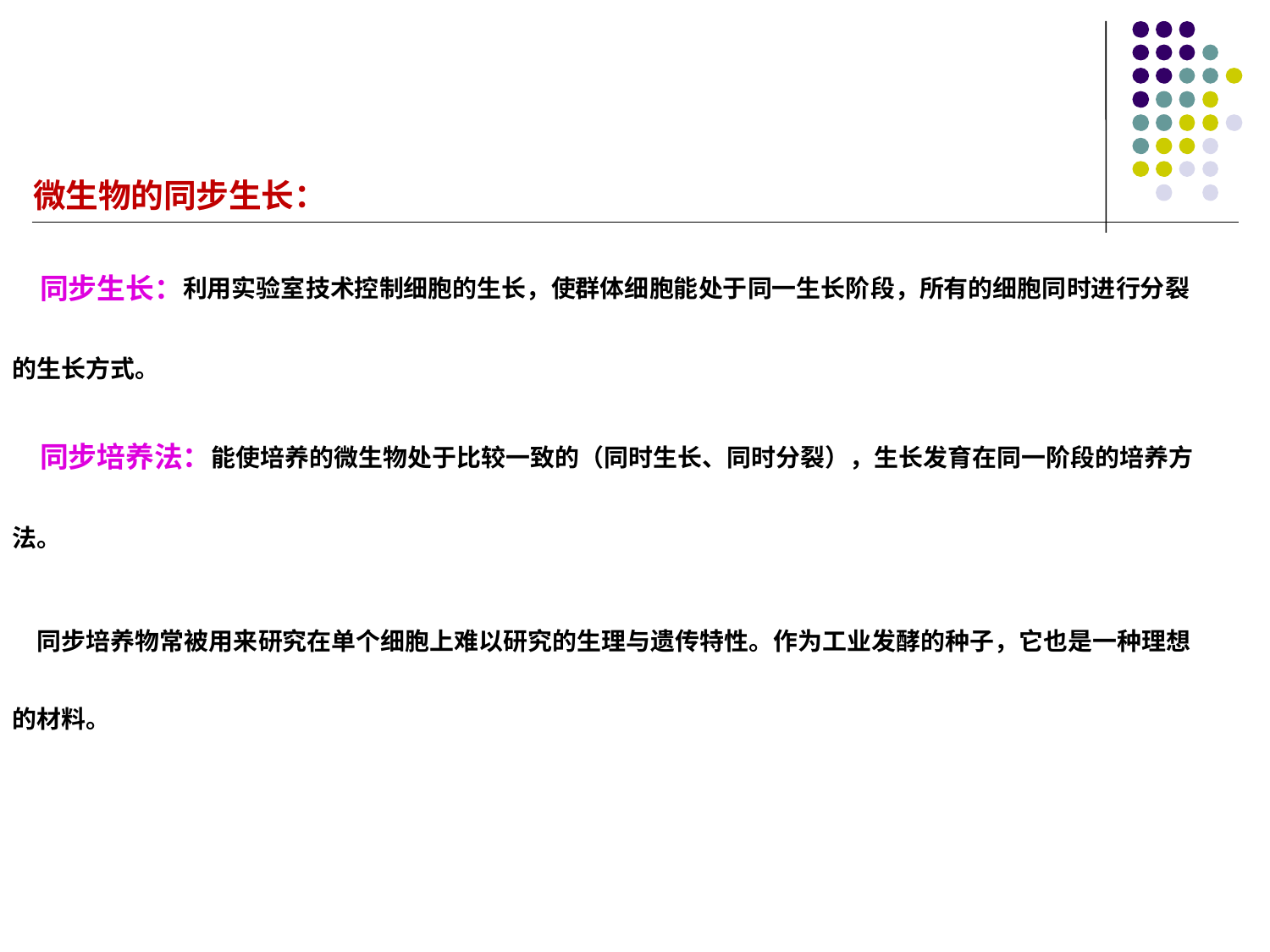

微生物的同步生长：
     同步生长：利用实验室技术控制细胞的生长，使群体细胞能处于同一生长阶段，所有的细胞同时进行分裂的生长方式。
     同步培养法：能使培养的微生物处于比较一致的（同时生长、同时分裂），生长发育在同一阶段的培养方法。
             同步培养物常被用来研究在单个细胞上难以研究的生理与遗传特性。作为工业发酵的种子，它也是一种理想的材料。